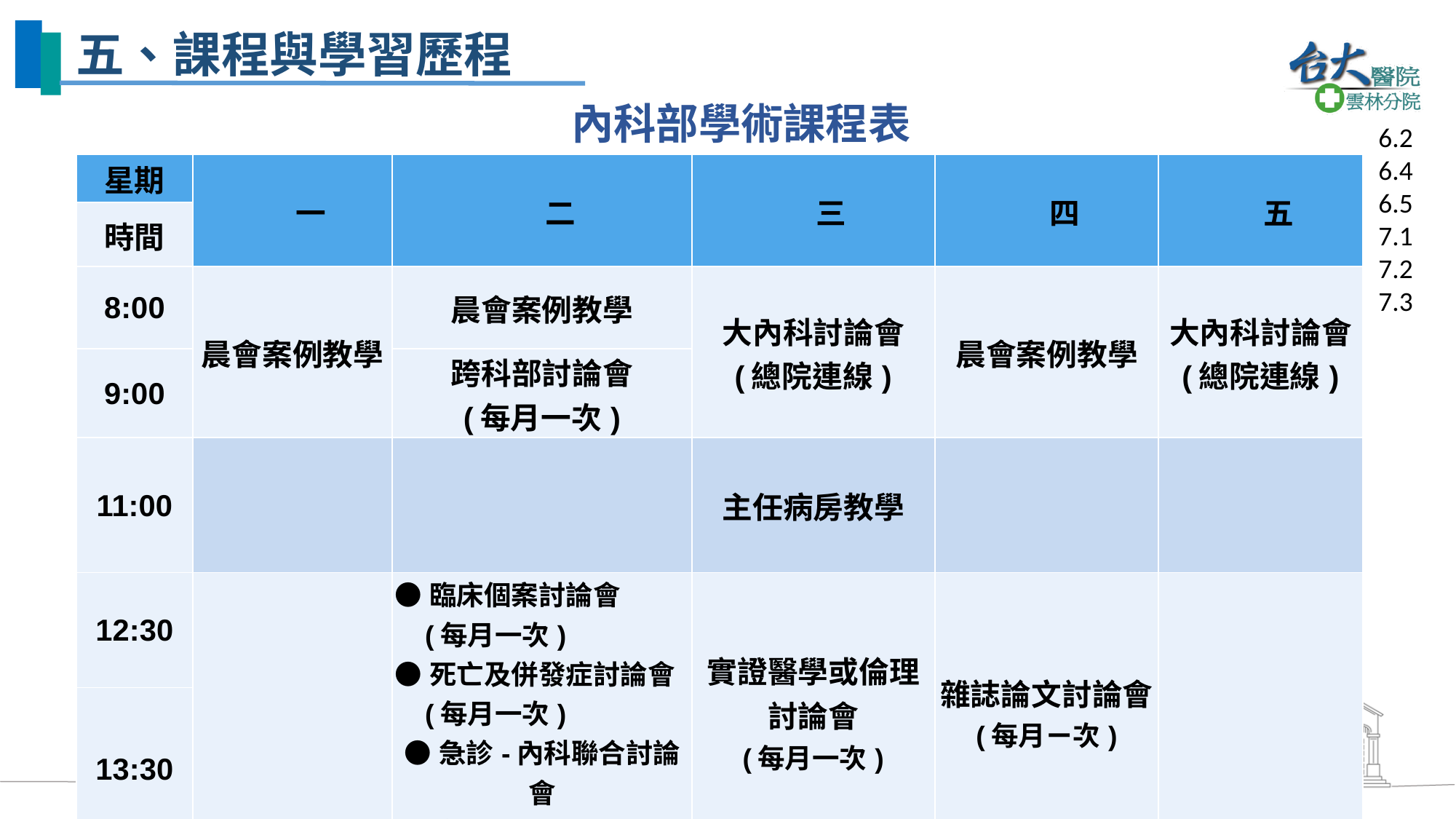

# 五、課程與學習歷程
內科部學術課程表
6.2
6.4
6.5
7.1
7.2
7.3
| 星期 | 一 | 二 | 三 | 四 | 五 |
| --- | --- | --- | --- | --- | --- |
| 時間 |  |  |  |  |  |
| 8:00 | 晨會案例教學 | 晨會案例教學 | 大內科討論會 (總院連線) | 晨會案例教學 | 大內科討論會 (總院連線) |
| 9:00 |  | 跨科部討論會 (每月一次) |  |  |  |
| 11:00 |  |  | 主任病房教學 |  |  |
| 12:30 |  | ●臨床個案討論會 (每月一次) ●死亡及併發症討論會 (每月一次) ●急診-內科聯合討論會 (每月一次) | 實證醫學或倫理討論會 (每月一次) | 雜誌論文討論會 (每月ㄧ次) |  |
| 13:30 |  |  |  |  |  |